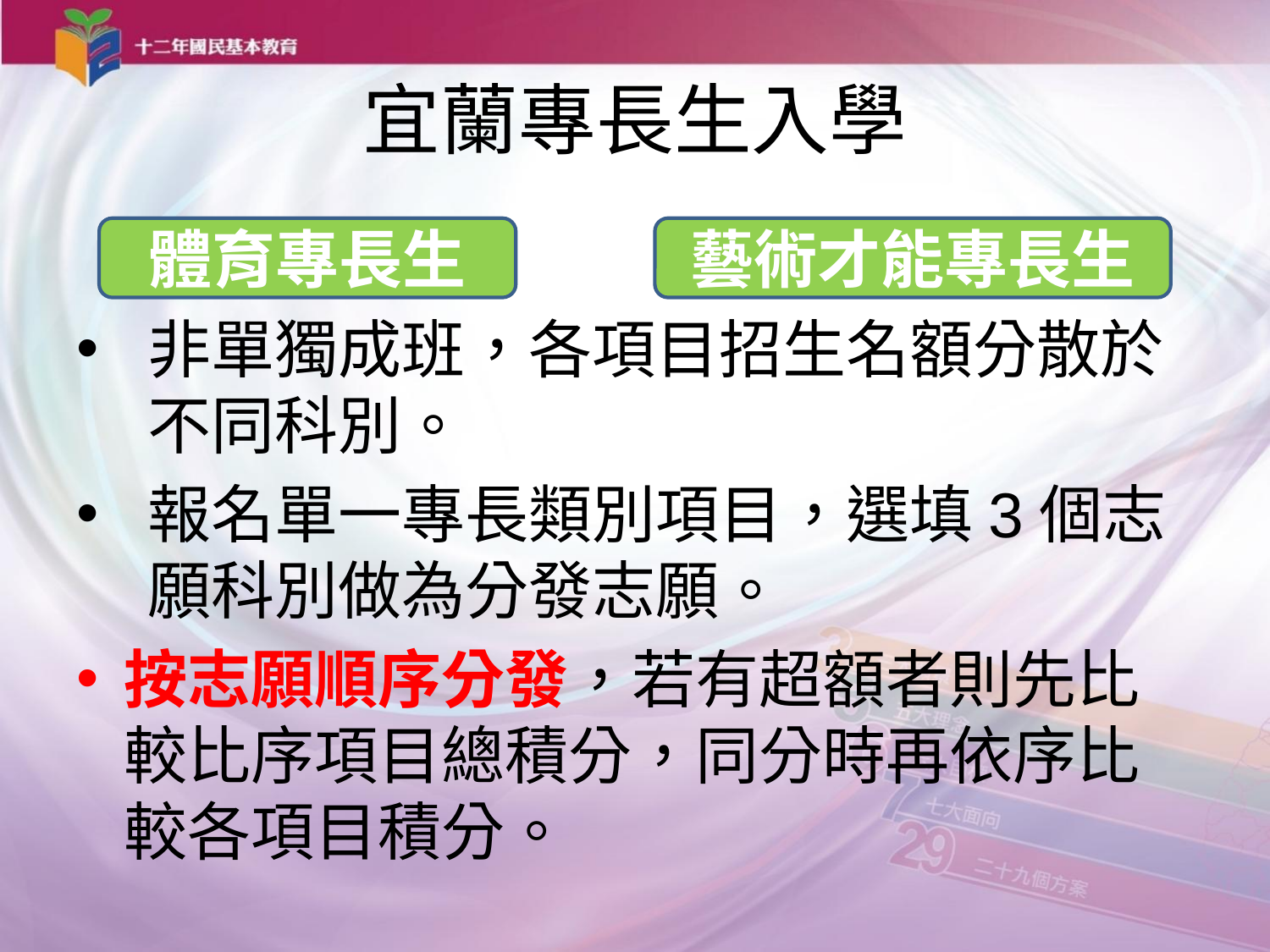

# 宜蘭專長生入學
體育專長生
藝術才能專長生

非單獨成班，各項目招生名額分散於不同科別。
報名單一專長類別項目，選填3個志願科別做為分發志願。
按志願順序分發，若有超額者則先比較比序項目總積分，同分時再依序比較各項目積分。